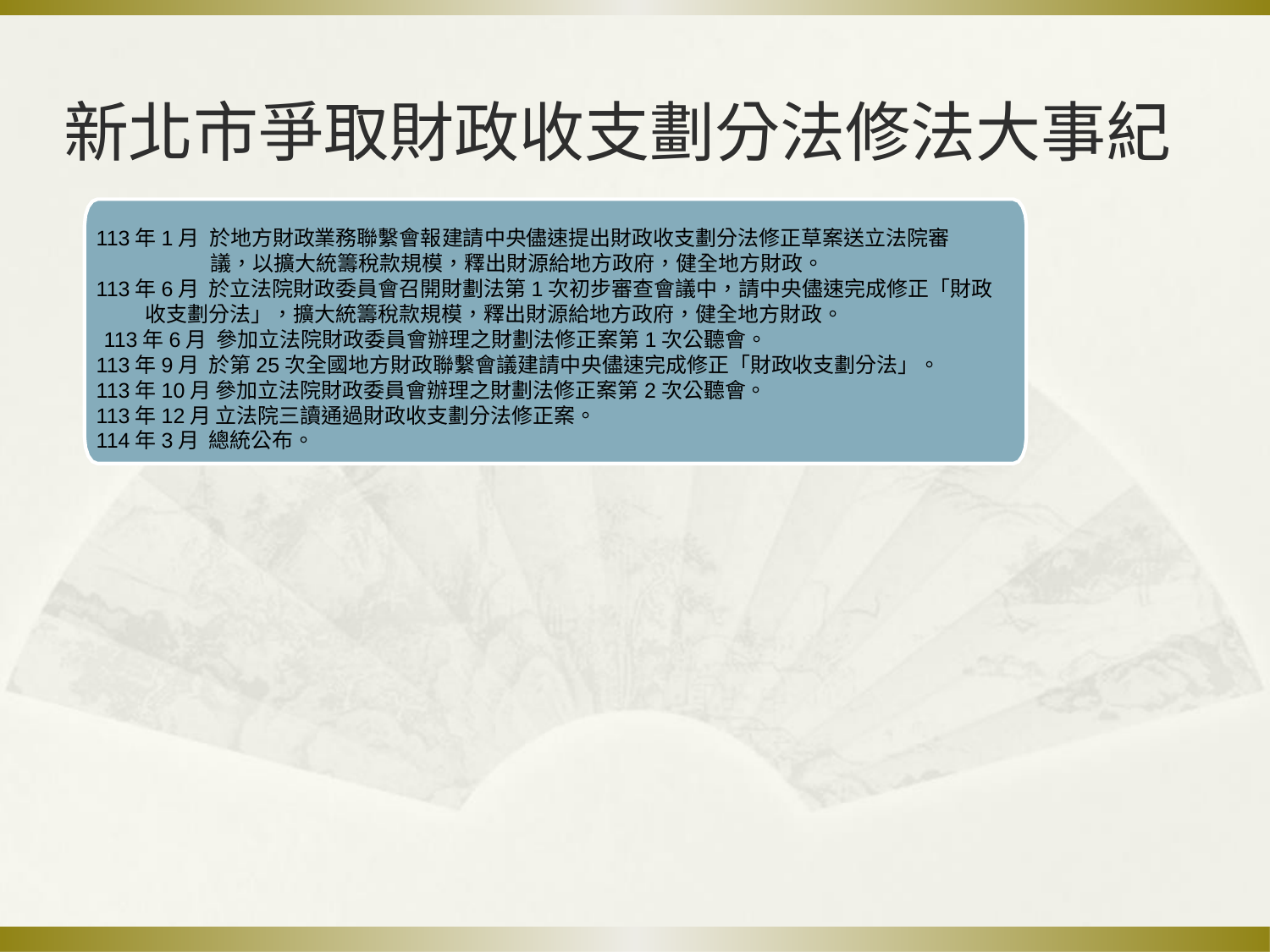

# 新北市爭取財政收支劃分法修法大事紀

  113年1月  於地方財政業務聯繫會報建請中央儘速提出財政收支劃分法修正草案送立法院審
                          議，以擴大統籌稅款規模，釋出財源給地方政府，健全地方財政。
  113年6月  於立法院財政委員會召開財劃法第1次初步審查會議中，請中央儘速完成修正「財政
            收支劃分法」，擴大統籌稅款規模，釋出財源給地方政府，健全地方財政。
    113年6月  參加立法院財政委員會辦理之財劃法修正案第1次公聽會。
  113年9月  於第25次全國地方財政聯繫會議建請中央儘速完成修正「財政收支劃分法」。
  113年10月 參加立法院財政委員會辦理之財劃法修正案第2次公聽會。
  113年12月 立法院三讀通過財政收支劃分法修正案。
  114年3月  總統公布。